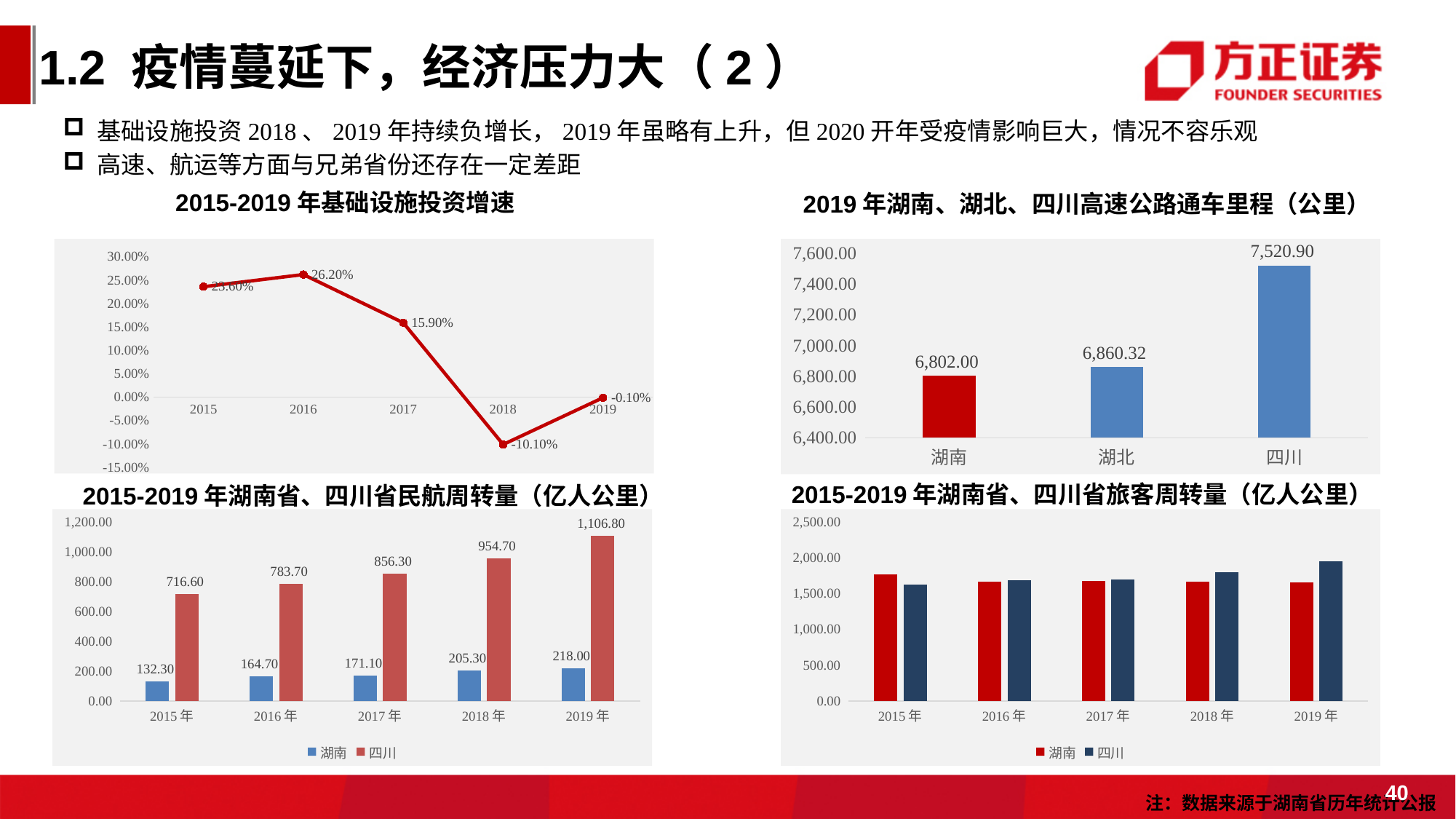

1.2 疫情蔓延下，经济压力大（2）
基础设施投资2018、2019年持续负增长，2019年虽略有上升，但2020开年受疫情影响巨大，情况不容乐观
高速、航运等方面与兄弟省份还存在一定差距
2015-2019年基础设施投资增速
2019年湖南、湖北、四川高速公路通车里程（公里）

### Chart

| Category | 2019 |
|---|---|
| 湖南 | 6802.0 |
| 湖北 | 6860.32 |
| 四川 | 7520.9 |
2015-2019年湖南省、四川省旅客周转量（亿人公里）
2015-2019年湖南省、四川省民航周转量（亿人公里）

### Chart

| Category | 湖南 | 四川 |
|---|---|---|
| 2015年 | 132.3 | 716.6 |
| 2016年 | 164.7 | 783.7 |
| 2017年 | 171.1 | 856.3 |
| 2018年 | 205.3 | 954.7 |
| 2019年 | 218.0 | 1106.8 |

### Chart

| Category | 湖南 | 四川 |
|---|---|---|
| 2015年 | 1768.2 | 1623.8 |
| 2016年 | 1669.3 | 1686.7 |
| 2017年 | 1682.7 | 1698.3 |
| 2018年 | 1668.4 | 1802.2 |
| 2019年 | 1661.0 | 1949.1 |

### Chart

| Category | 基础设施投资下降 |
|---|---|
| 2015 | 0.236 |
| 2016 | 0.262 |
| 2017 | 0.159 |
| 2018 | -0.101 |
| 2019 | -0.001 |
40
注：数据来源于湖南省历年统计公报